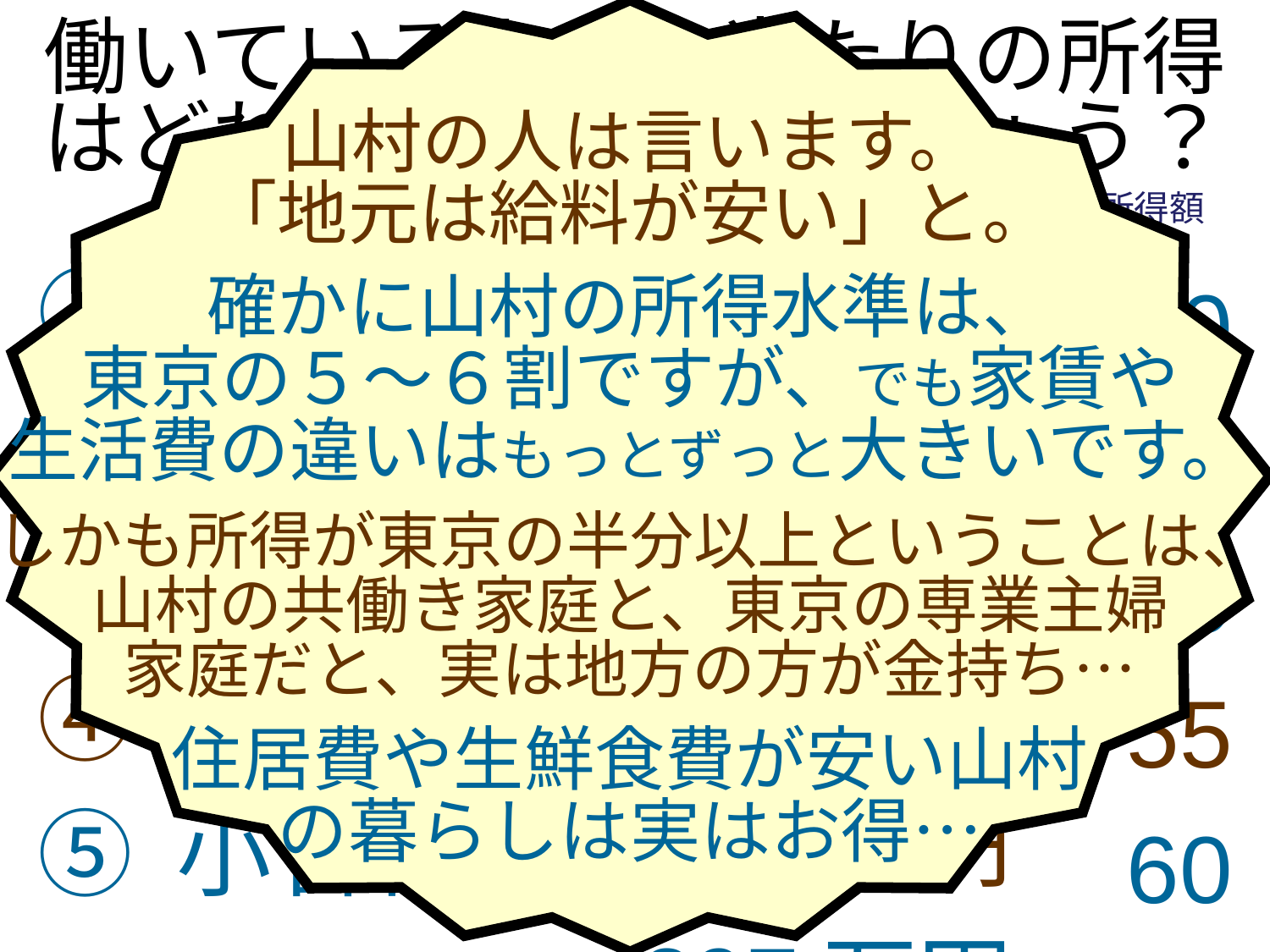

山村の人は言います。
「地元は給料が安い」と。

確かに山村の所得水準は、
東京の５～６割ですが、でも家賃や
生活費の違いはもっとずっと大きいです。

しかも所得が東京の半分以上ということは、
山村の共働き家庭と、東京の専業主婦
家庭だと、実は地方の方が金持ち…
住居費や生鮮食費が安い山村
の暮らしは実はお得…

働いている人一人当たりの所得はどれくらい違うのでしょう？
課税対象所得額
① 東京都
② 八王子市
③ 奥多摩町
④ 丹波山村
⑤ 小菅村
４９２万円
370万円
295万円
273万円
297万円
100
75
60
55
60